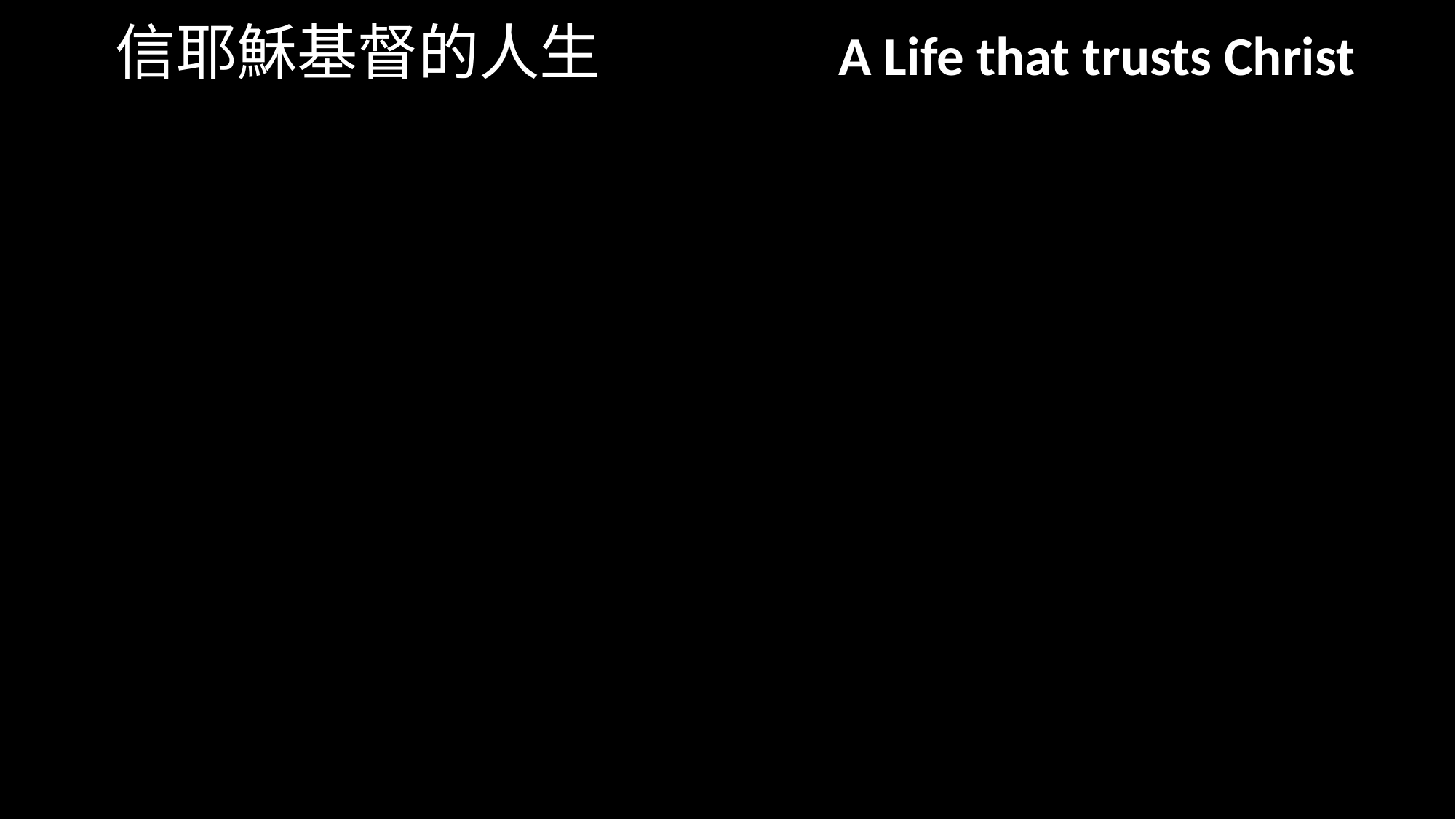

# 信耶穌基督的人生
A Life that trusts Christ